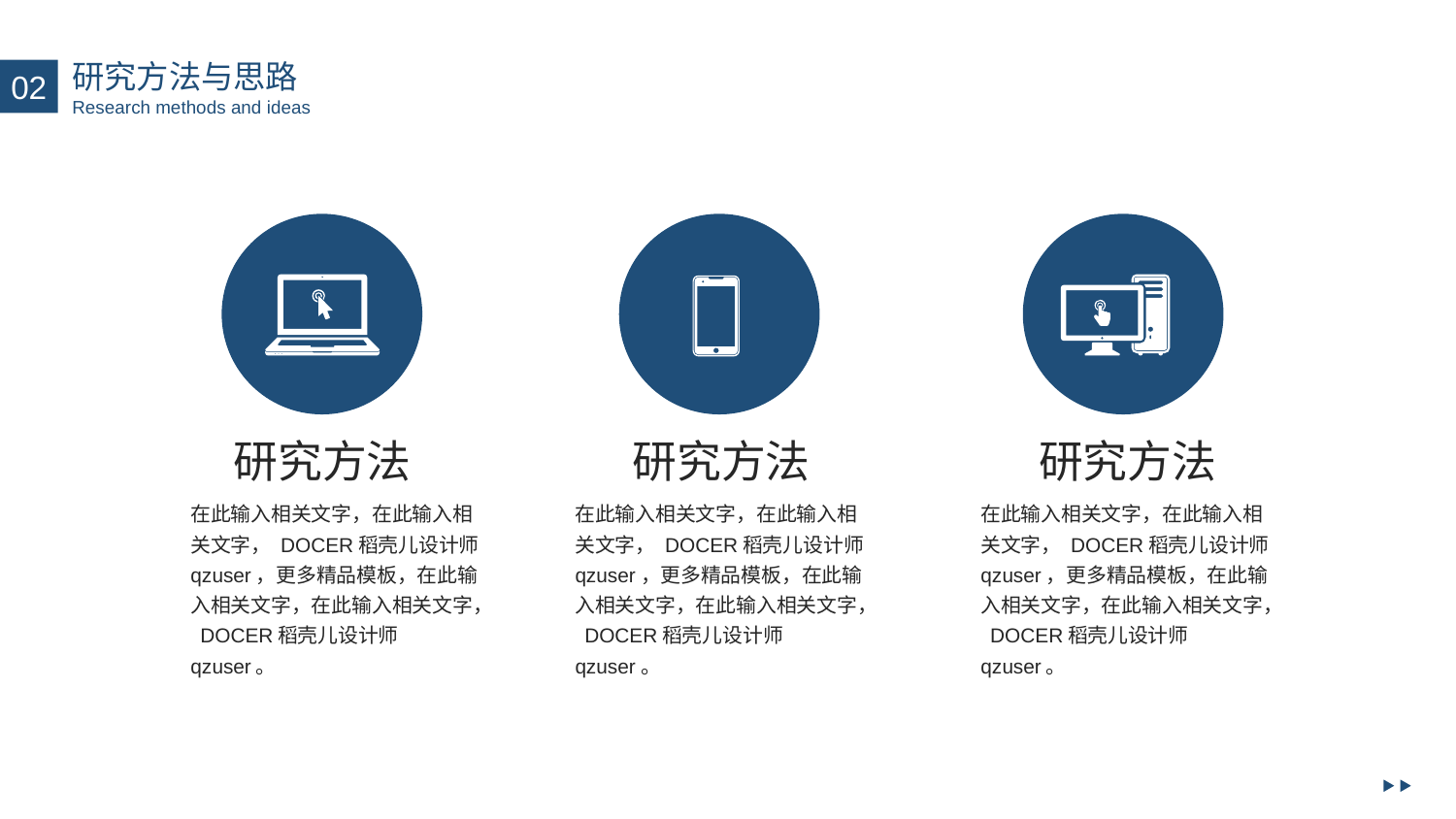

研究方法与思路
Research methods and ideas
02

研究方法
研究方法
研究方法
在此输入相关文字，在此输入相关文字， DOCER稻壳儿设计师qzuser，更多精品模板，在此输入相关文字，在此输入相关文字， DOCER稻壳儿设计师qzuser。

在此输入相关文字，在此输入相关文字， DOCER稻壳儿设计师qzuser，更多精品模板，在此输入相关文字，在此输入相关文字， DOCER稻壳儿设计师qzuser。

在此输入相关文字，在此输入相关文字， DOCER稻壳儿设计师qzuser，更多精品模板，在此输入相关文字，在此输入相关文字， DOCER稻壳儿设计师qzuser。